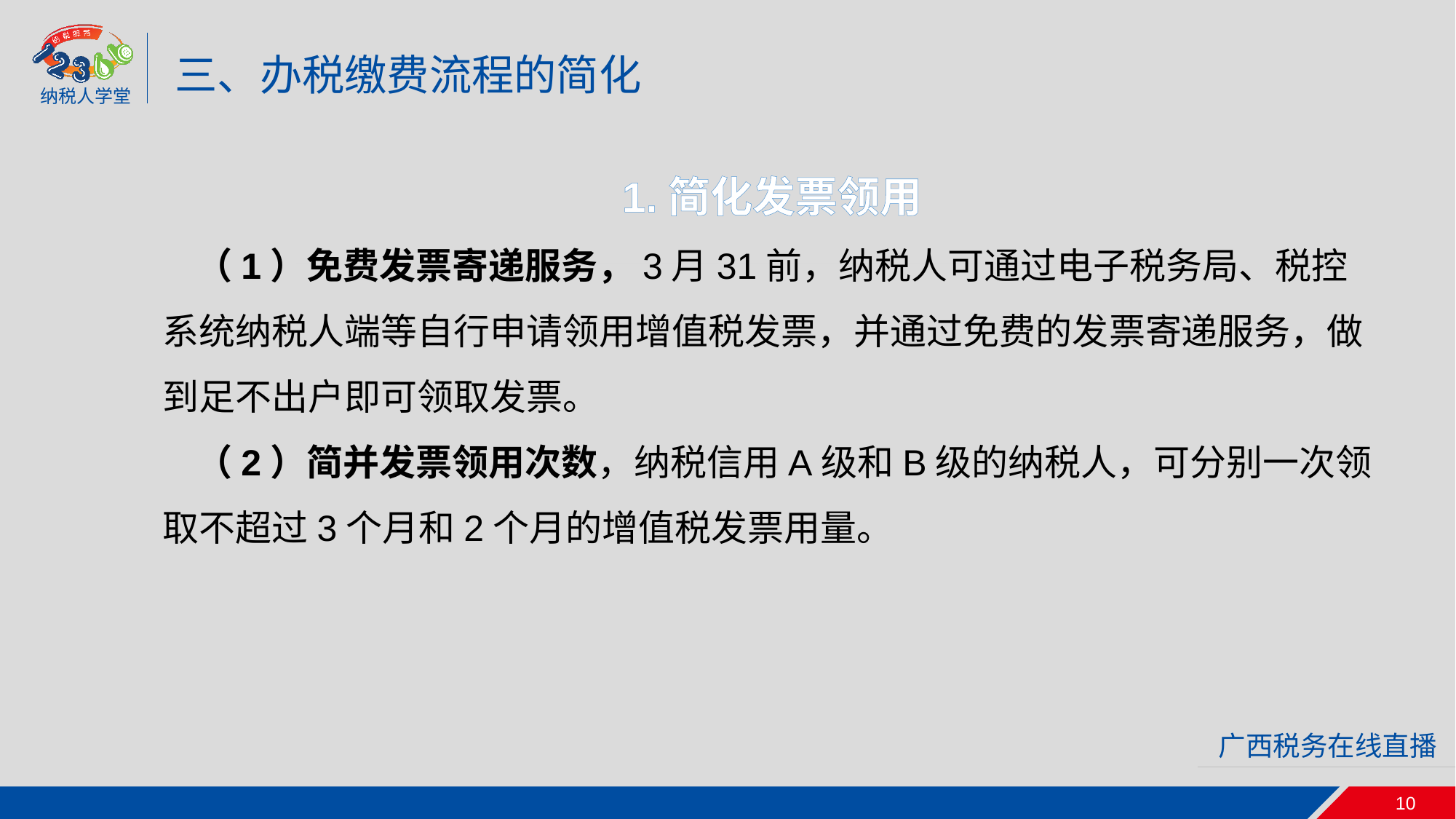

三、办税缴费流程的简化
1.简化发票领用
   （1）免费发票寄递服务，3月31前，纳税人可通过电子税务局、税控系统纳税人端等自行申请领用增值税发票，并通过免费的发票寄递服务，做到足不出户即可领取发票。
   （2）简并发票领用次数，纳税信用A级和B级的纳税人，可分别一次领取不超过3个月和2个月的增值税发票用量。